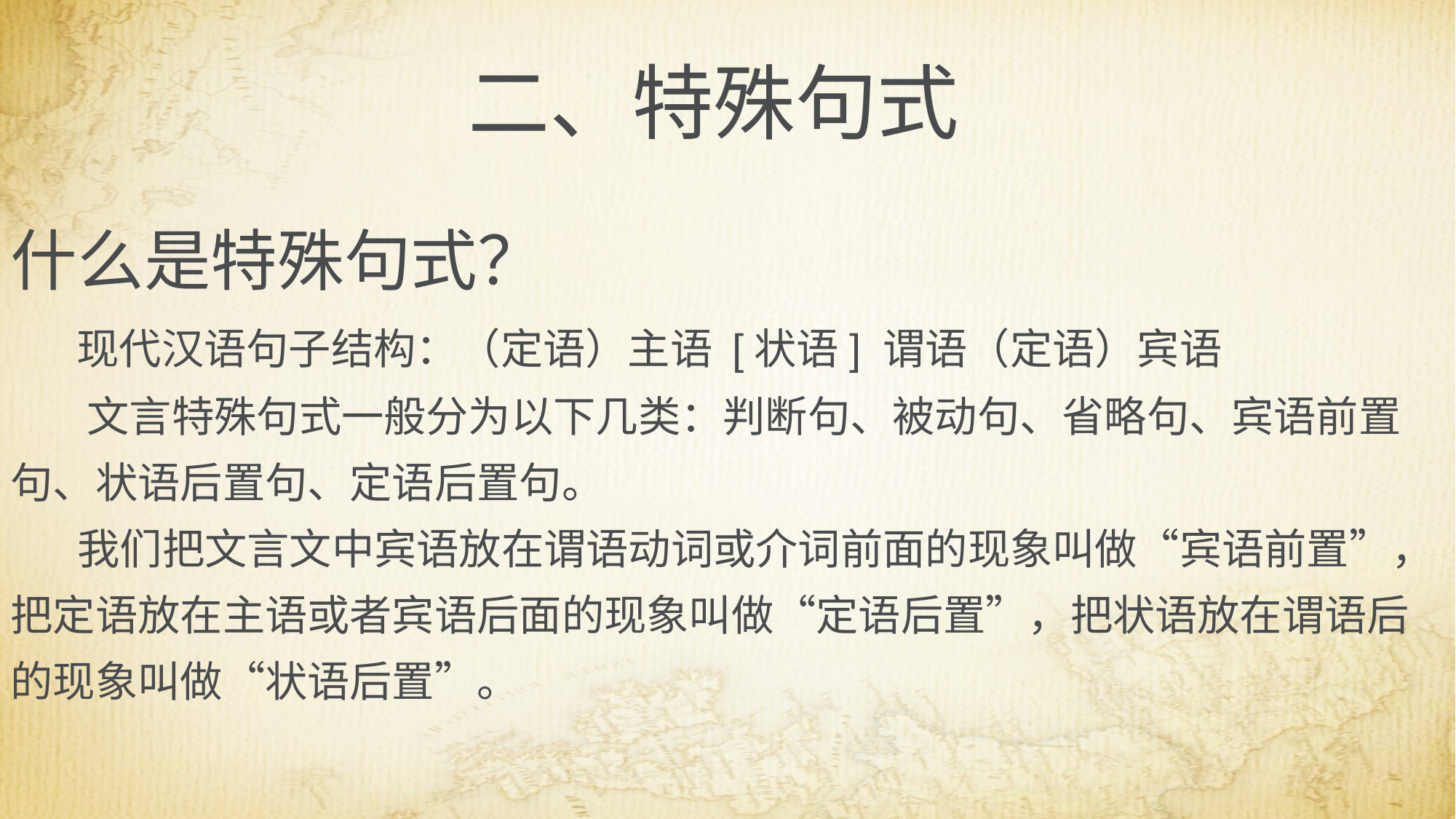

二、特殊句式
什么是特殊句式？
     现代汉语句子结构：（定语）主语 [状语] 谓语（定语）宾语
       文言特殊句式一般分为以下几类：判断句、被动句、省略句、宾语前置句、状语后置句、定语后置句。
      我们把文言文中宾语放在谓语动词或介词前面的现象叫做“宾语前置”，把定语放在主语或者宾语后面的现象叫做“定语后置”，把状语放在谓语后的现象叫做“状语后置”。